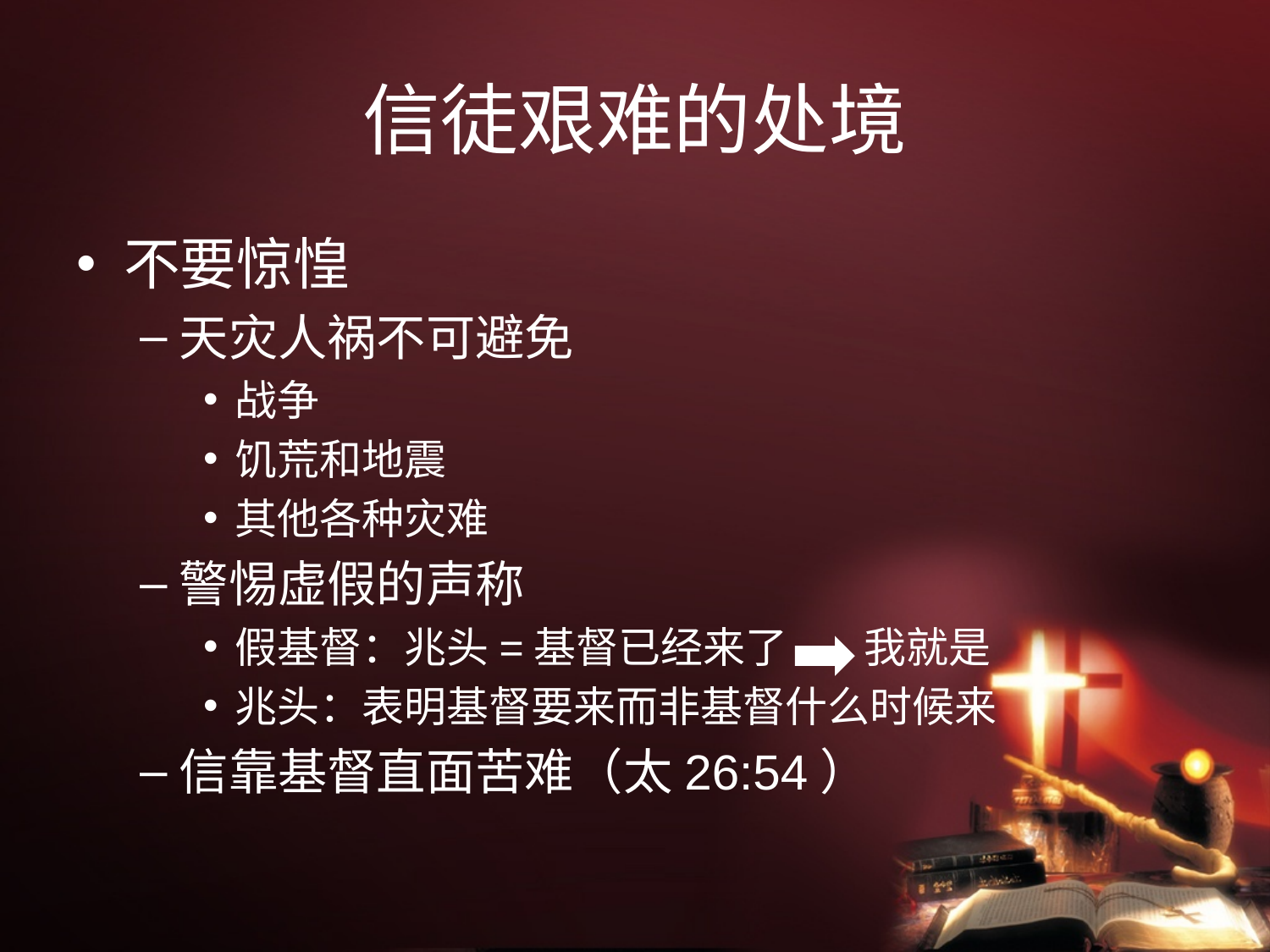

# 信徒艰难的处境
不要惊惶
天灾人祸不可避免
战争
饥荒和地震
其他各种灾难
警惕虚假的声称
假基督：兆头=基督已经来了        我就是
兆头：表明基督要来而非基督什么时候来
信靠基督直面苦难（太26:54）